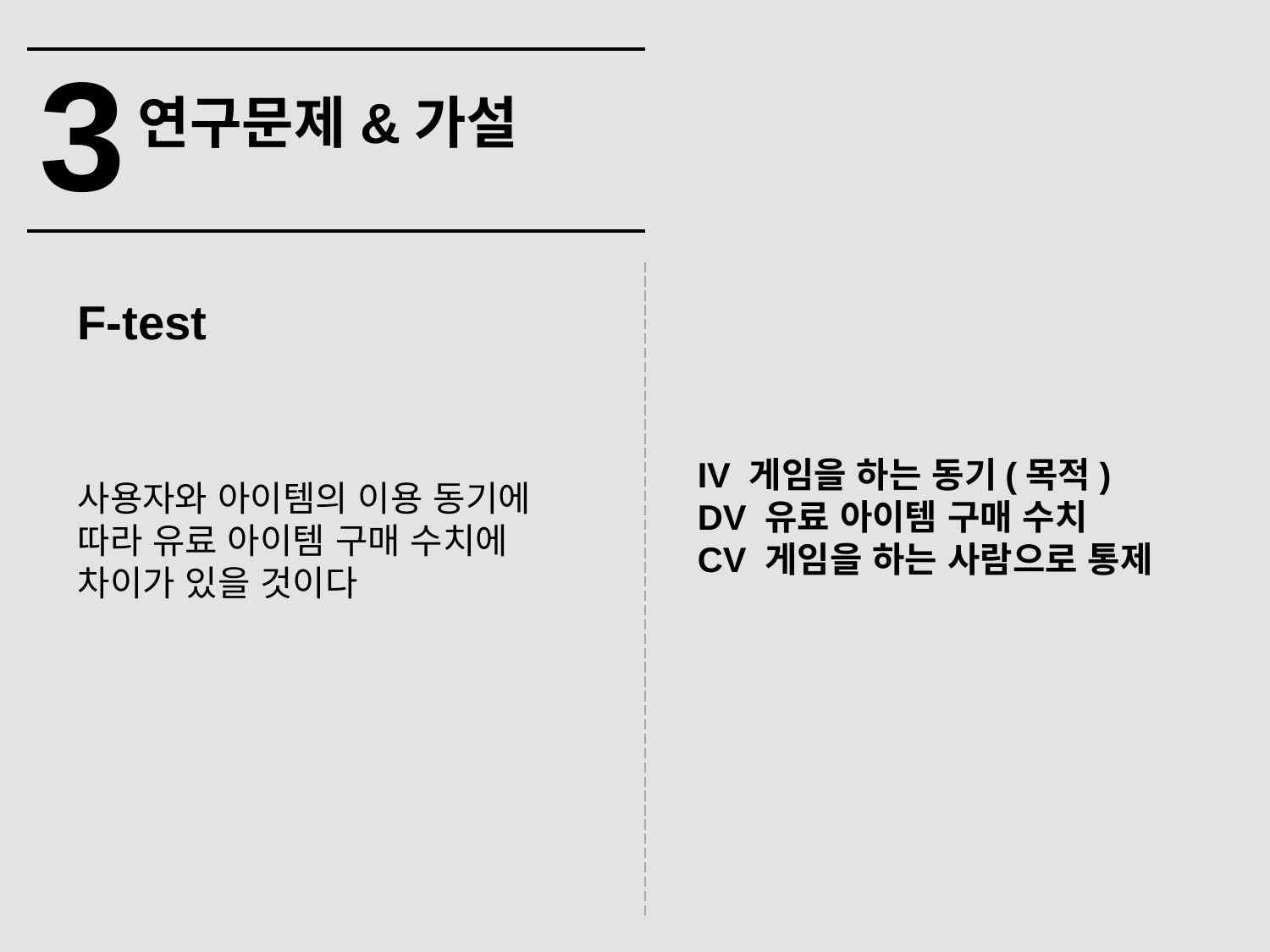

3
연구문제&가설
F-test

사용자와 아이템의 이용 동기에 따라 유료 아이템 구매 수치에 차이가 있을 것이다
IV 게임을 하는 동기(목적)
DV 유료 아이템 구매 수치
CV 게임을 하는 사람으로 통제